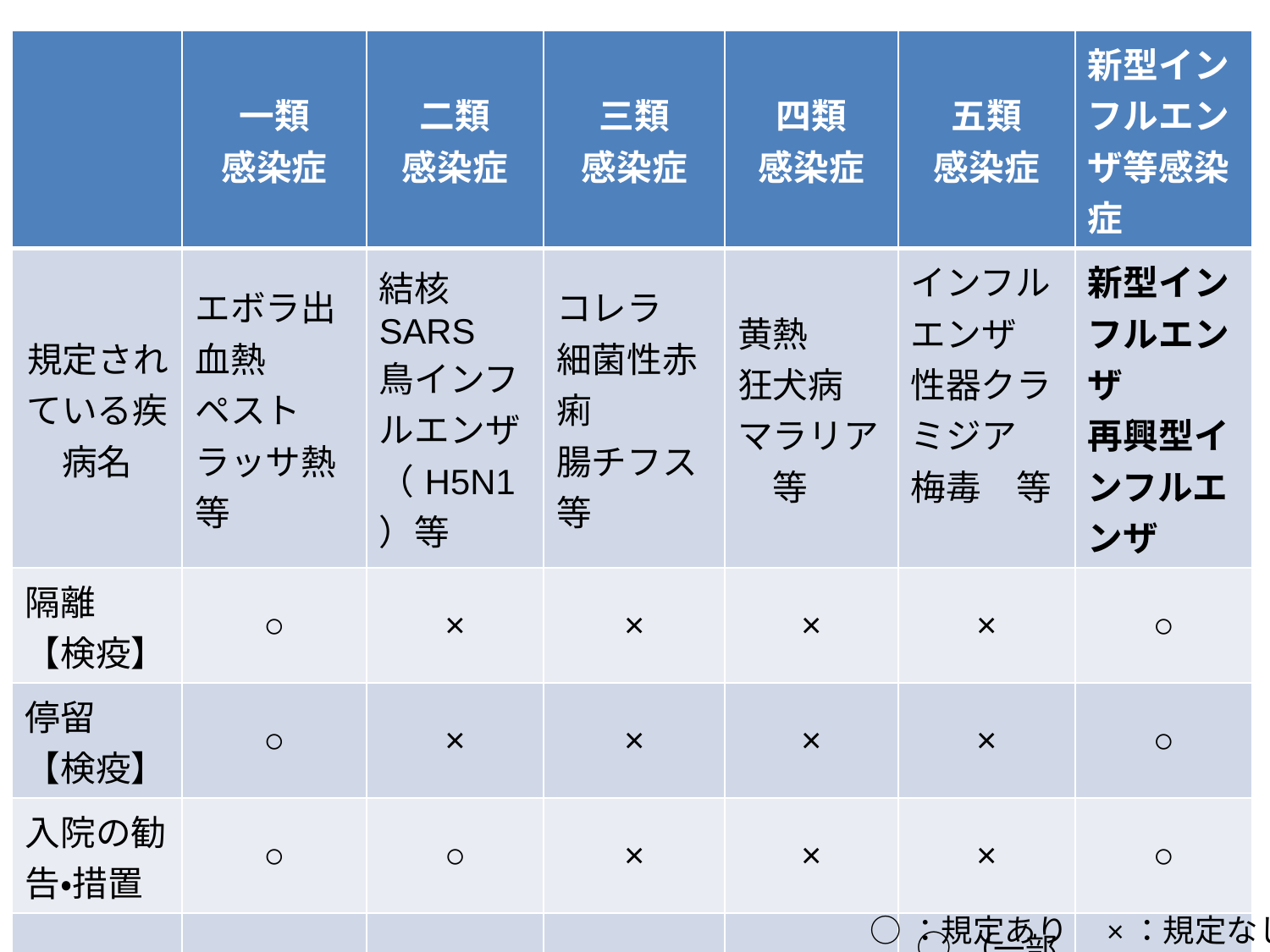

|  | 一類 感染症 | 二類 感染症 | 三類 感染症 | 四類 感染症 | 五類 感染症 | 新型インフルエンザ等感染症 |
| --- | --- | --- | --- | --- | --- | --- |
| 規定されている疾病名 | エボラ出血熱 ペスト ラッサ熱等 | 結核 SARS 鳥インフルエンザ（H5N1）等 | コレラ 細菌性赤痢 腸チフス等 | 黄熱 狂犬病 マラリア　等 | インフルエンザ 性器クラミジア 梅毒　等 | 新型インフルエンザ 再興型インフルエンザ |
| 隔離 【検疫】 | ○ | × | × | × | × | ○ |
| 停留 【検疫】 | ○ | × | × | × | × | ○ |
| 入院の勧告・措置 | ○ | ○ | × | × | × | ○ |
| 医師の 届出 | ○ （直ちに） | ○ （直ちに） | ○ （直ちに） | ○ （直ちに） | ○（一部７日以内：麻疹など） | ○ （直ちに） |
○：規定あり　×：規定なし